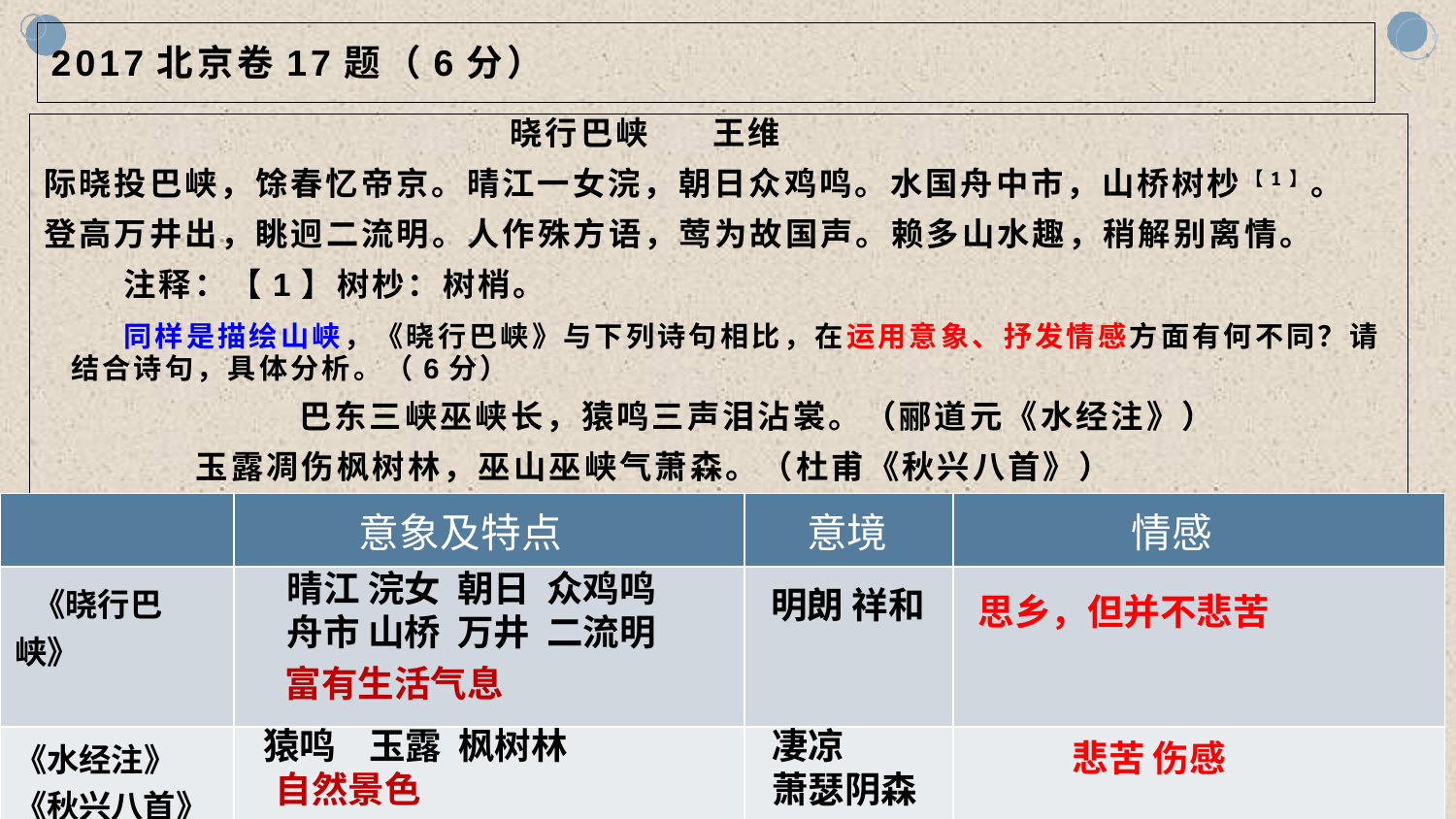

# 2017北京卷17题（6分）
                                                       晓行巴峡      王维
际晓投巴峡，馀春忆帝京。晴江一女浣，朝日众鸡鸣。水国舟中市，山桥树杪【1】。
登高万井出，眺迥二流明。人作殊方语，莺为故国声。赖多山水趣，稍解别离情。
       注释：【1】树杪：树梢。
       同样是描绘山峡，《晓行巴峡》与下列诗句相比，在运用意象、抒发情感方面有何不同？请结合诗句，具体分析。（6分）
                        巴东三峡巫峡长，猿鸣三声泪沾裳。（郦道元《水经注》）
              玉露凋伤枫树林，巫山巫峡气萧森。（杜甫《秋兴八首》）

|  | 意象及特点 | 意境 | 情感 |
| --- | --- | --- | --- |
| 《晓行巴峡》 |  |  |  |
| 《水经注》 《秋兴八首》 |  |  |  |
晴江 浣女  朝日  众鸡鸣
舟市 山桥  万井  二流明
明朗 祥和
思乡，但并不悲苦
富有生活气息
猿鸣    玉露  枫树林

凄凉
萧瑟阴森
悲苦 伤感
自然景色